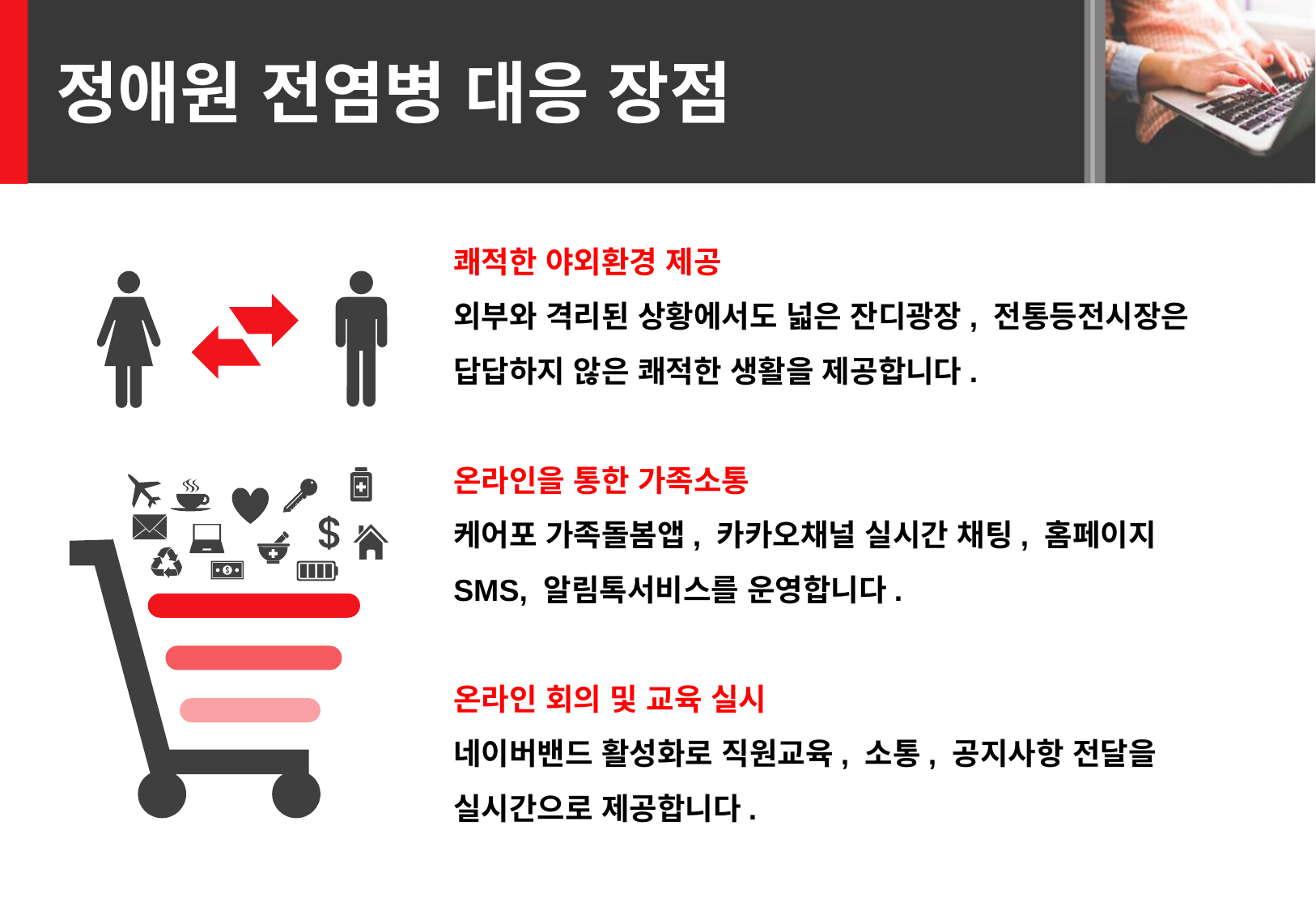

정애원 전염병 대응 장점
쾌적한 야외환경 제공
외부와 격리된 상황에서도 넓은 잔디광장, 전통등전시장은 답답하지 않은 쾌적한 생활을 제공합니다.

온라인을 통한 가족소통
케어포 가족돌봄앱, 카카오채널 실시간 채팅, 홈페이지
SMS, 알림톡서비스를 운영합니다.

온라인 회의 및 교육 실시
네이버밴드 활성화로 직원교육, 소통, 공지사항 전달을 실시간으로 제공합니다.